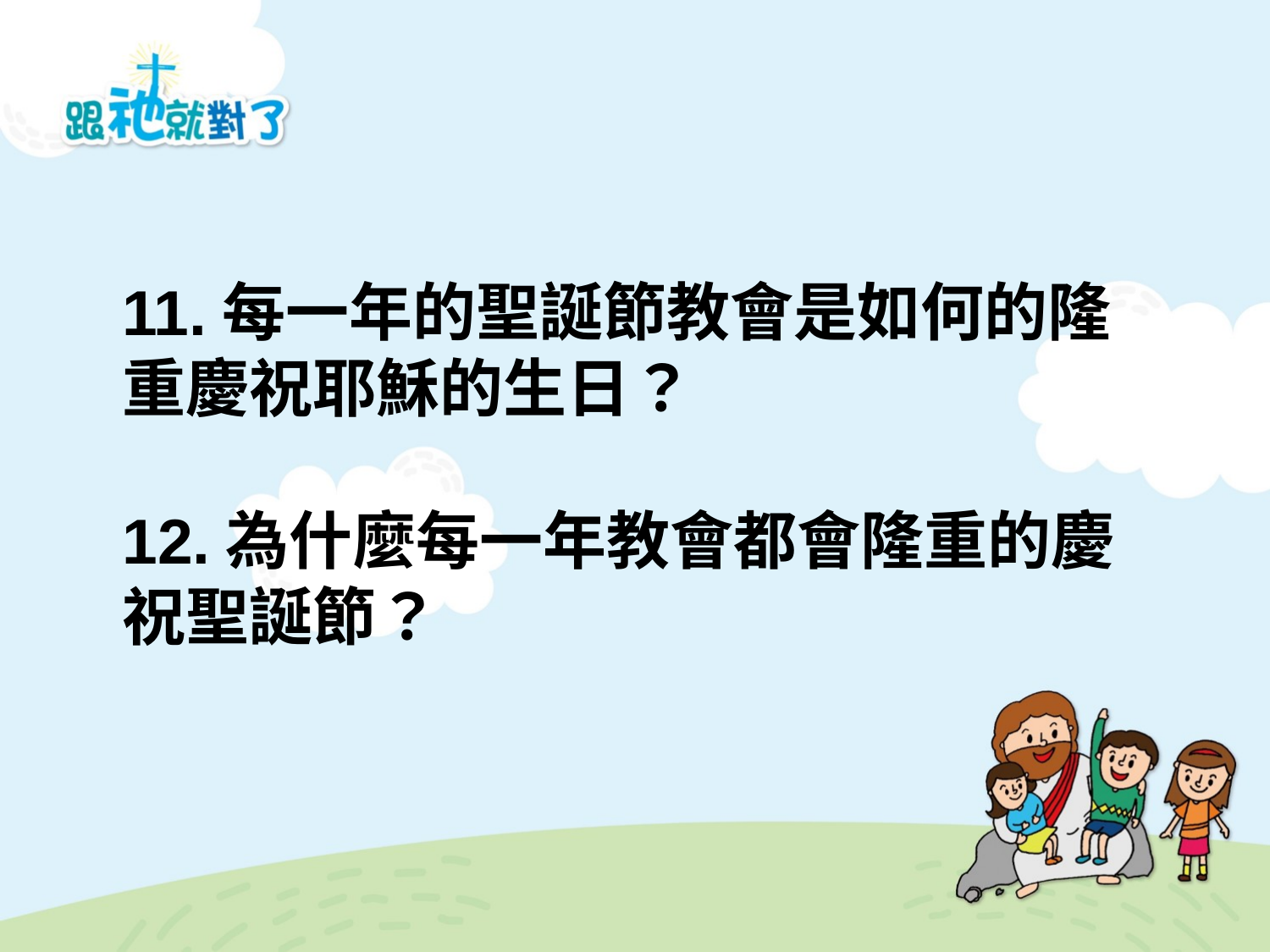

11.每一年的聖誕節教會是如何的隆重慶祝耶穌的生日？

12.為什麼每一年教會都會隆重的慶祝聖誕節？